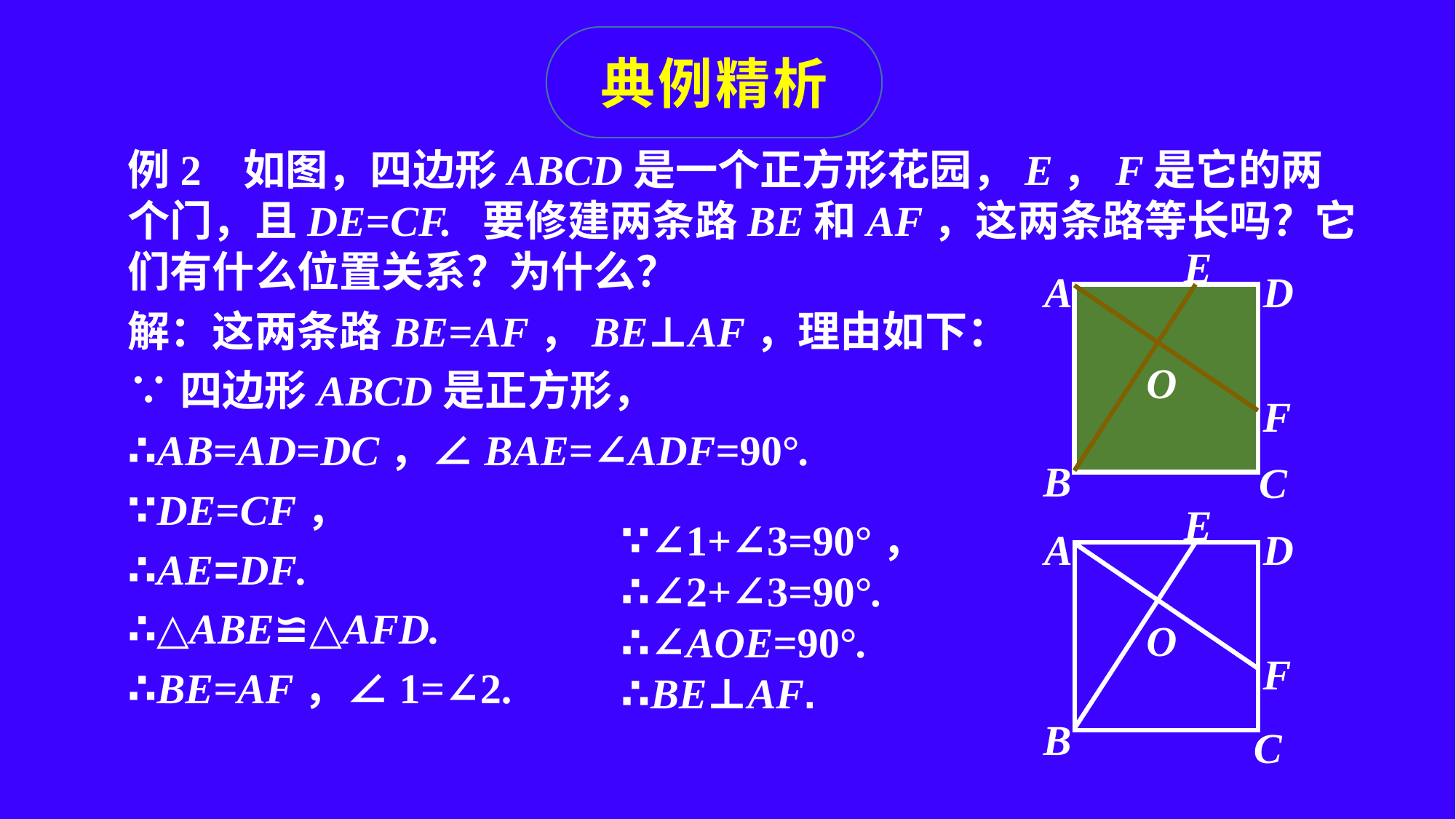

典例精析

例2   如图，四边形ABCD是一个正方形花园，E，F是它的两个门，且DE=CF.  要修建两条路BE和AF，这两条路等长吗？它们有什么位置关系？为什么？
解：这两条路BE=AF，BE⊥AF，理由如下：
∵四边形ABCD是正方形，
∴AB=AD=DC，∠BAE=∠ADF=90°.
∵DE=CF，
∴AE=DF.
∴△ABE≌△AFD.
∴BE=AF，∠1=∠2.
E
A
D

O
F
B
C
E
A
D

O
F
B
C
∵∠1+∠3=90°，
∴∠2+∠3=90°.
∴∠AOE=90°.
∴BE⊥AF.